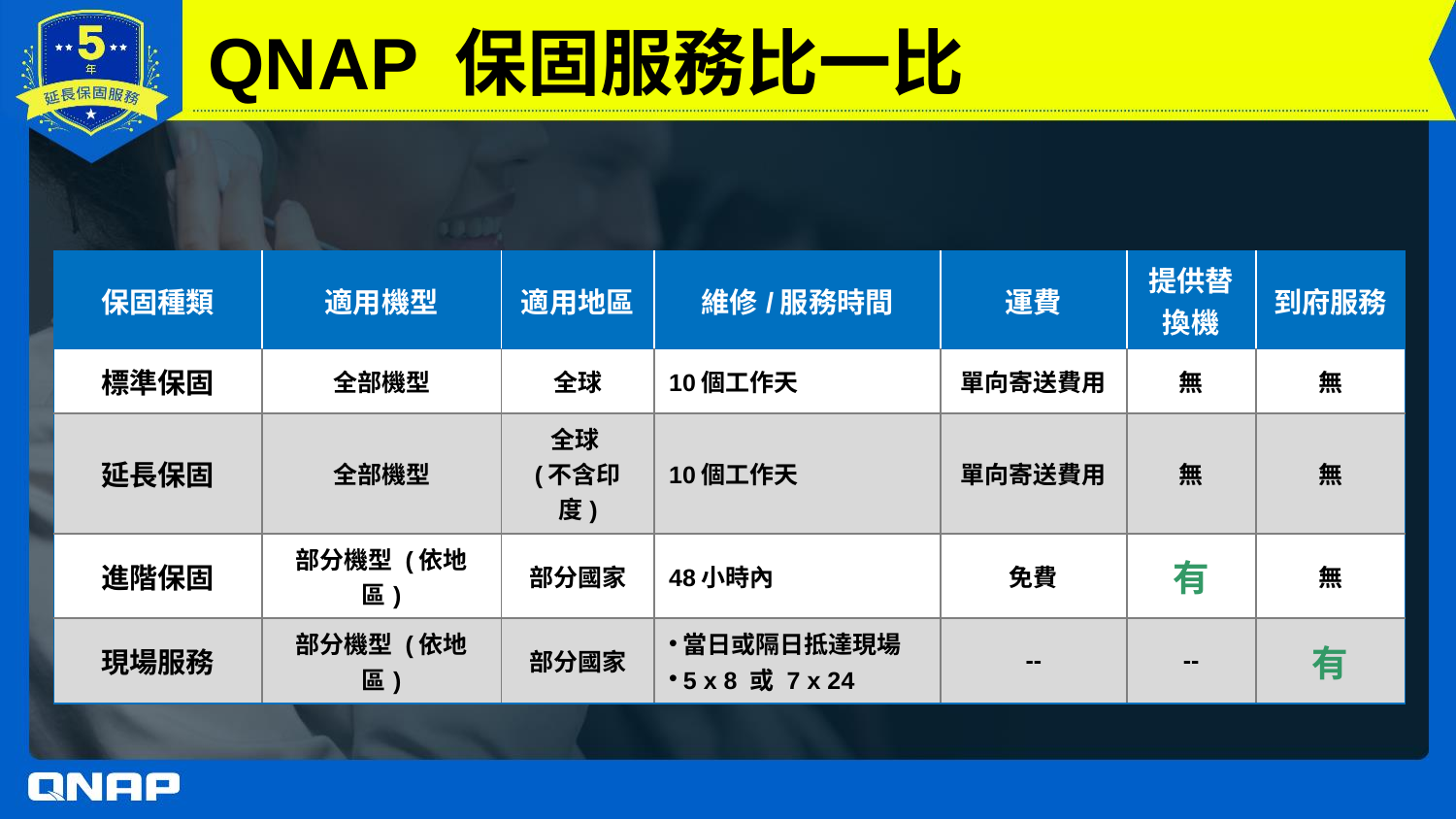

# QNAP 保固服務比一比
| 保固種類 | 適用機型 | 適用地區 | 維修/服務時間 | 運費 | 提供替換機 | 到府服務 |
| --- | --- | --- | --- | --- | --- | --- |
| 標準保固 | 全部機型 | 全球 | 10個工作天 | 單向寄送費用 | 無 | 無 |
| 延長保固 | 全部機型 | 全球 (不含印度) | 10個工作天 | 單向寄送費用 | 無 | 無 |
| 進階保固 | 部分機型 (依地區) | 部分國家 | 48小時內 | 免費 | 有 | 無 |
| 現場服務 | 部分機型 (依地區) | 部分國家 | 當日或隔日抵達現場 5 x 8 或 7 x 24 | -- | -- | 有 |